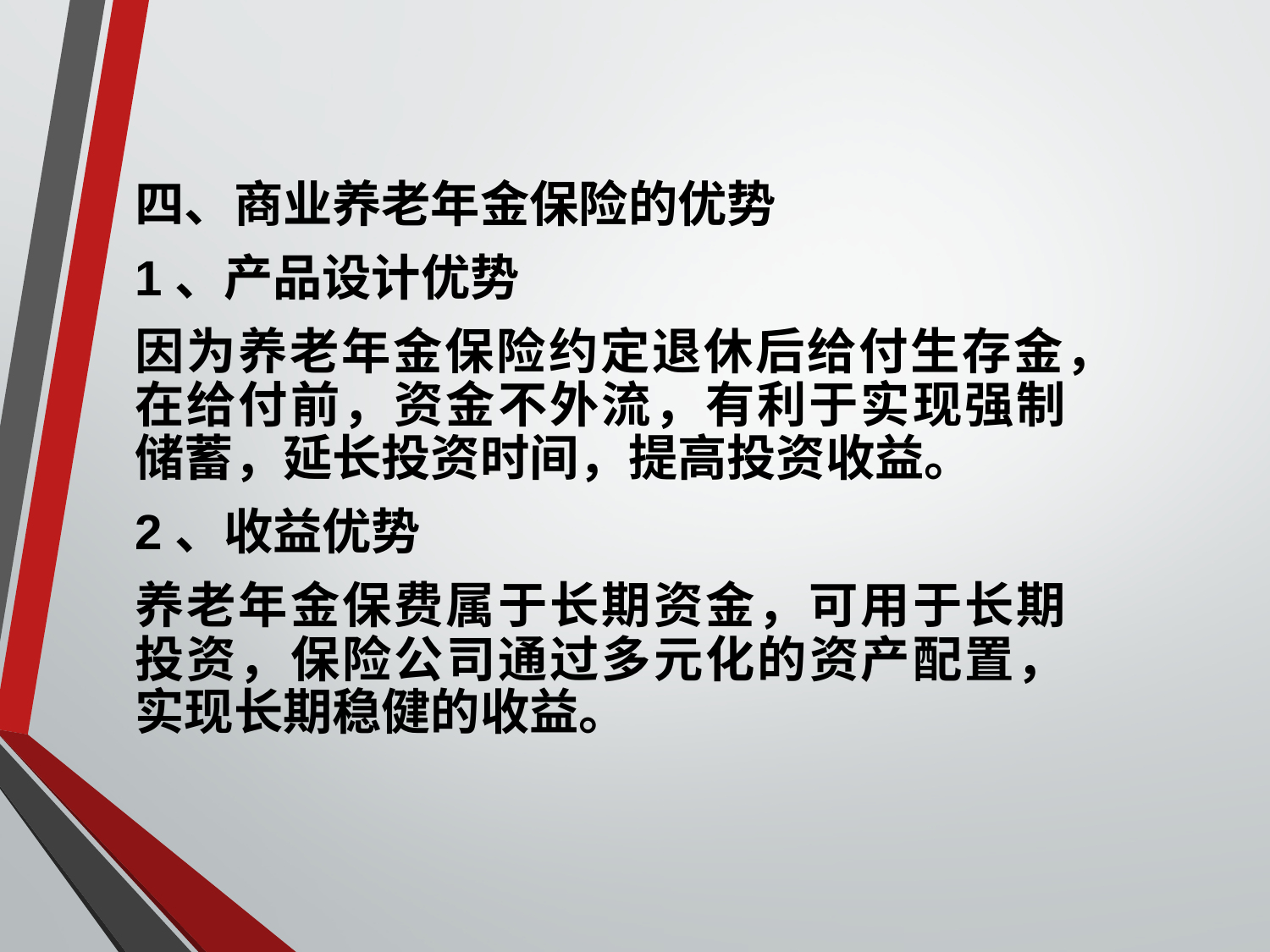

四、商业养老年金保险的优势
1、产品设计优势
因为养老年金保险约定退休后给付生存金，在给付前，资金不外流，有利于实现强制储蓄，延长投资时间，提高投资收益。
2、收益优势
养老年金保费属于长期资金，可用于长期投资，保险公司通过多元化的资产配置，实现长期稳健的收益。